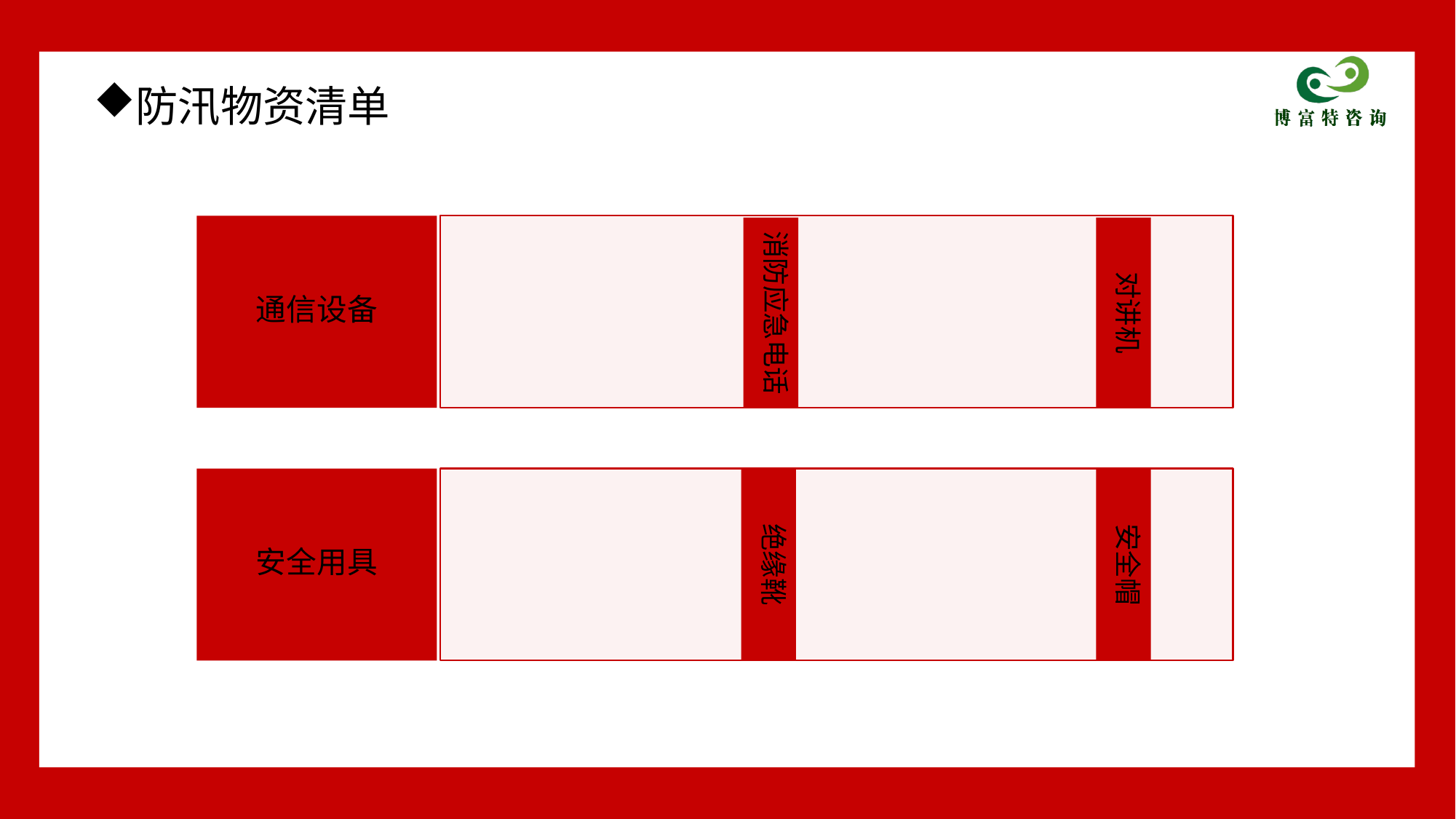

防汛物资清单
通信设备

消防应急电话
对讲机
绝缘靴
安全帽
安全用具